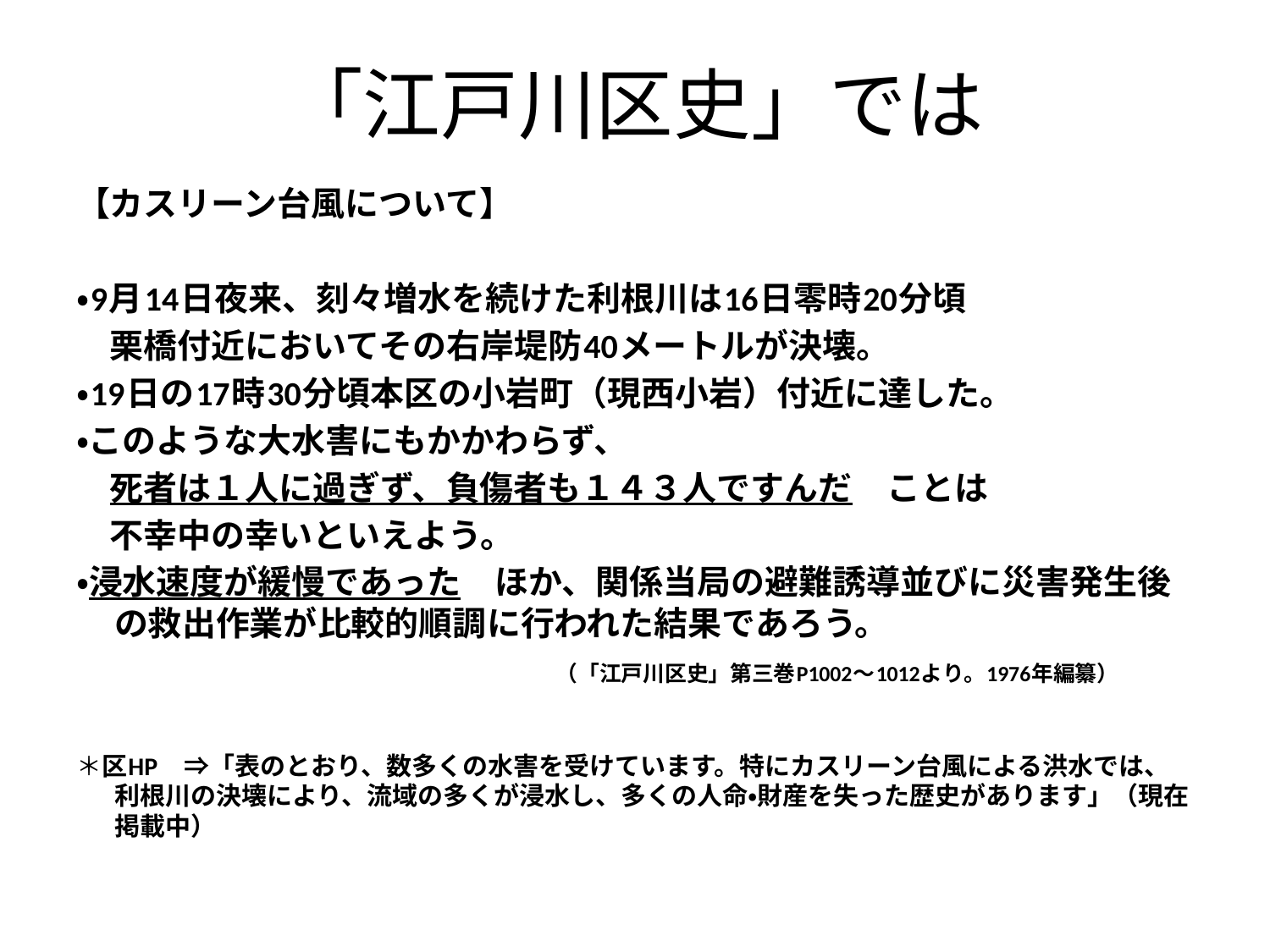

# 「江戸川区史」では
【カスリーン台風について】

・9月14日夜来、刻々増水を続けた利根川は16日零時20分頃
　栗橋付近においてその右岸堤防40メートルが決壊。
・19日の17時30分頃本区の小岩町（現西小岩）付近に達した。
・このような大水害にもかかわらず、
　死者は１人に過ぎず、負傷者も１４３人ですんだ　ことは
　不幸中の幸いといえよう。
・浸水速度が緩慢であった　ほか、関係当局の避難誘導並びに災害発生後の救出作業が比較的順調に行われた結果であろう。
　　　　　　　　　　　　　　　　　　　　　　（「江戸川区史」第三巻P1002～1012より。1976年編纂）

＊区HP　⇒「表のとおり、数多くの水害を受けています。特にカスリーン台風による洪水では、利根川の決壊により、流域の多くが浸水し、多くの人命・財産を失った歴史があります」（現在掲載中）